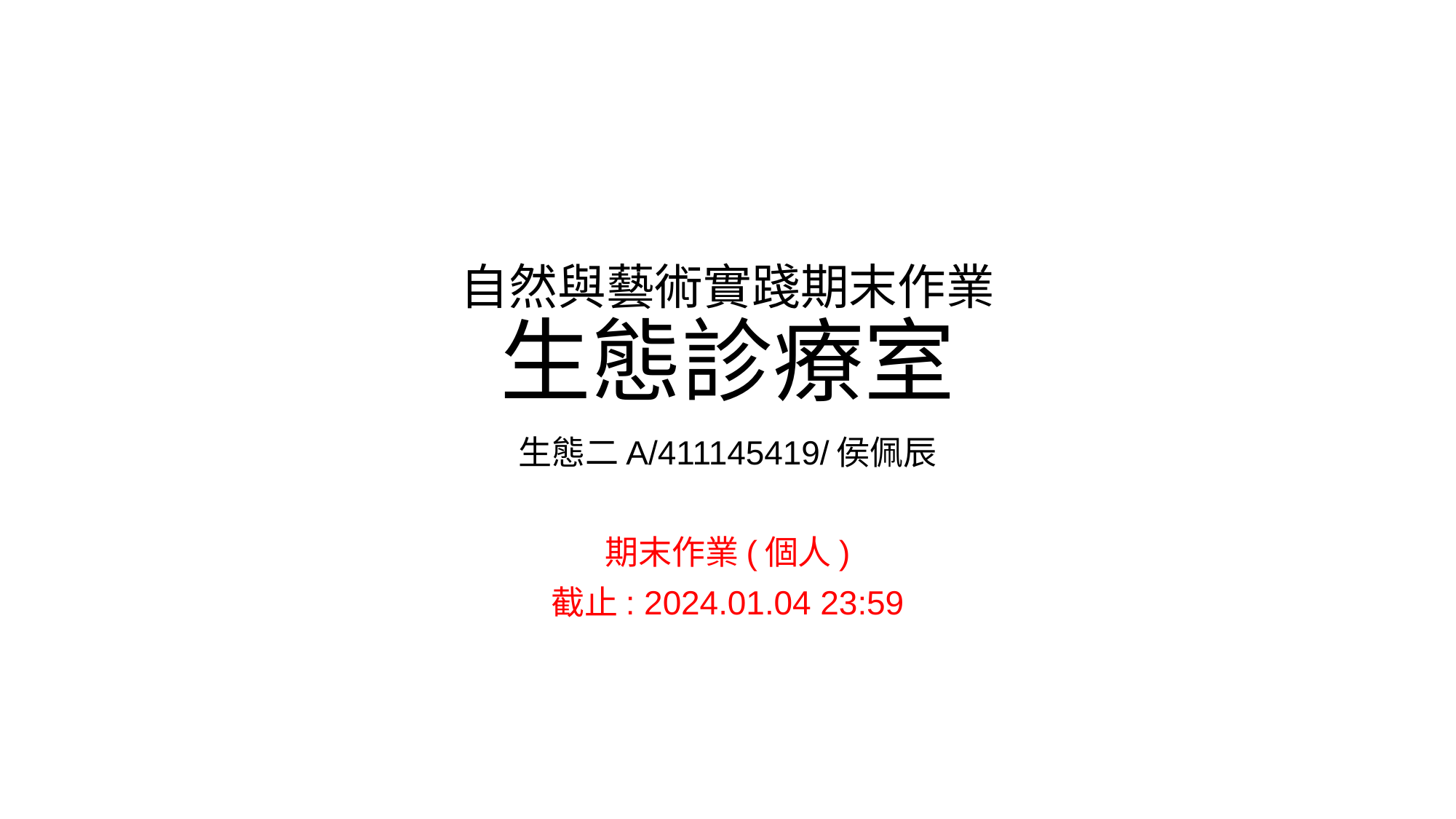

# 自然與藝術實踐期末作業 生態診療室
生態二A/411145419/侯佩辰

期末作業(個人)
截止: 2024.01.04 23:59